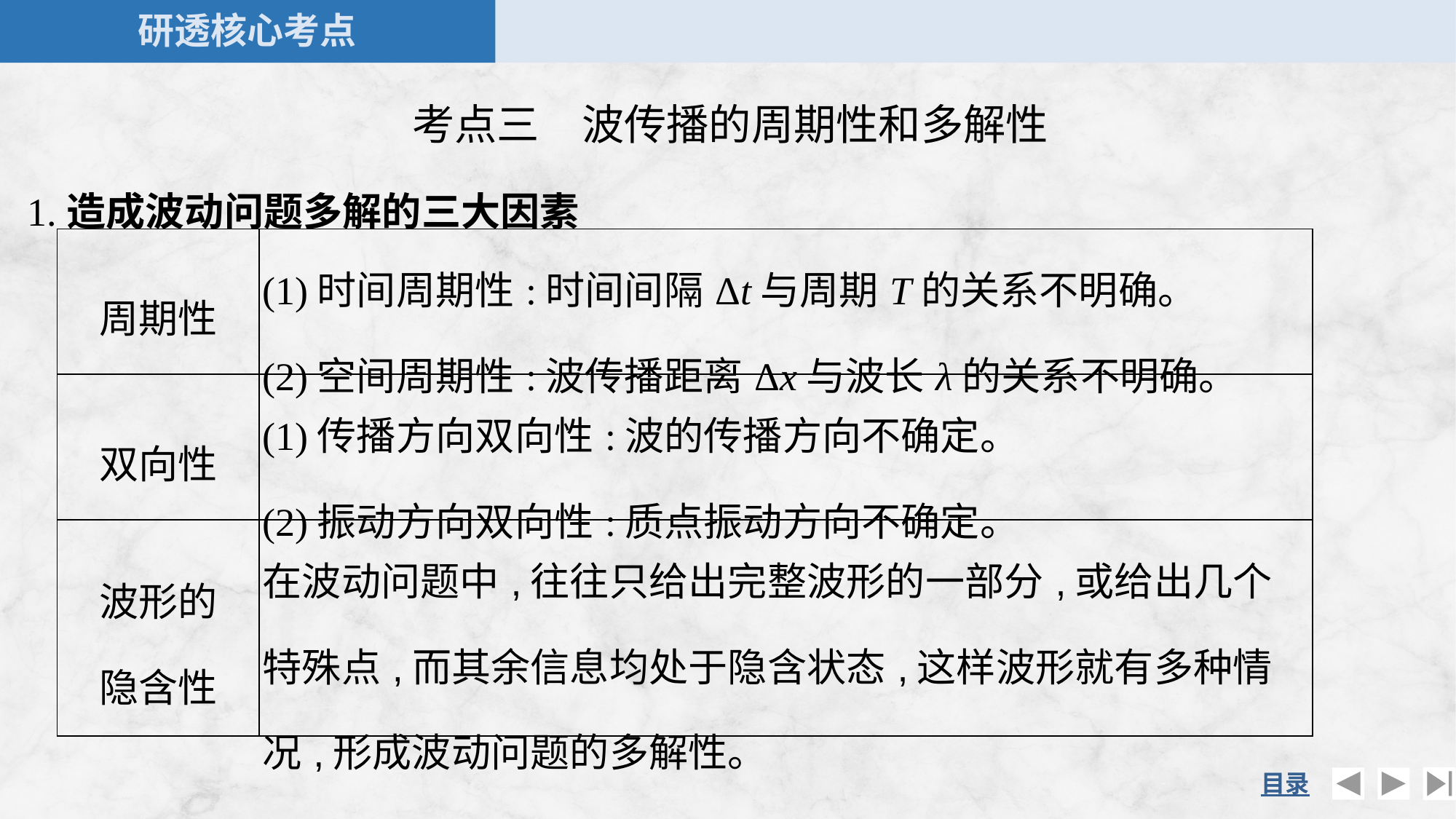

考点三　波传播的周期性和多解性
1.造成波动问题多解的三大因素
| 周期性 | (1)时间周期性:时间间隔Δt与周期T的关系不明确。 (2)空间周期性:波传播距离Δx与波长λ的关系不明确。 |
| --- | --- |
| 双向性 | (1)传播方向双向性:波的传播方向不确定。 (2)振动方向双向性:质点振动方向不确定。 |
| 波形的 隐含性 | 在波动问题中,往往只给出完整波形的一部分,或给出几个特殊点,而其余信息均处于隐含状态,这样波形就有多种情况,形成波动问题的多解性。 |